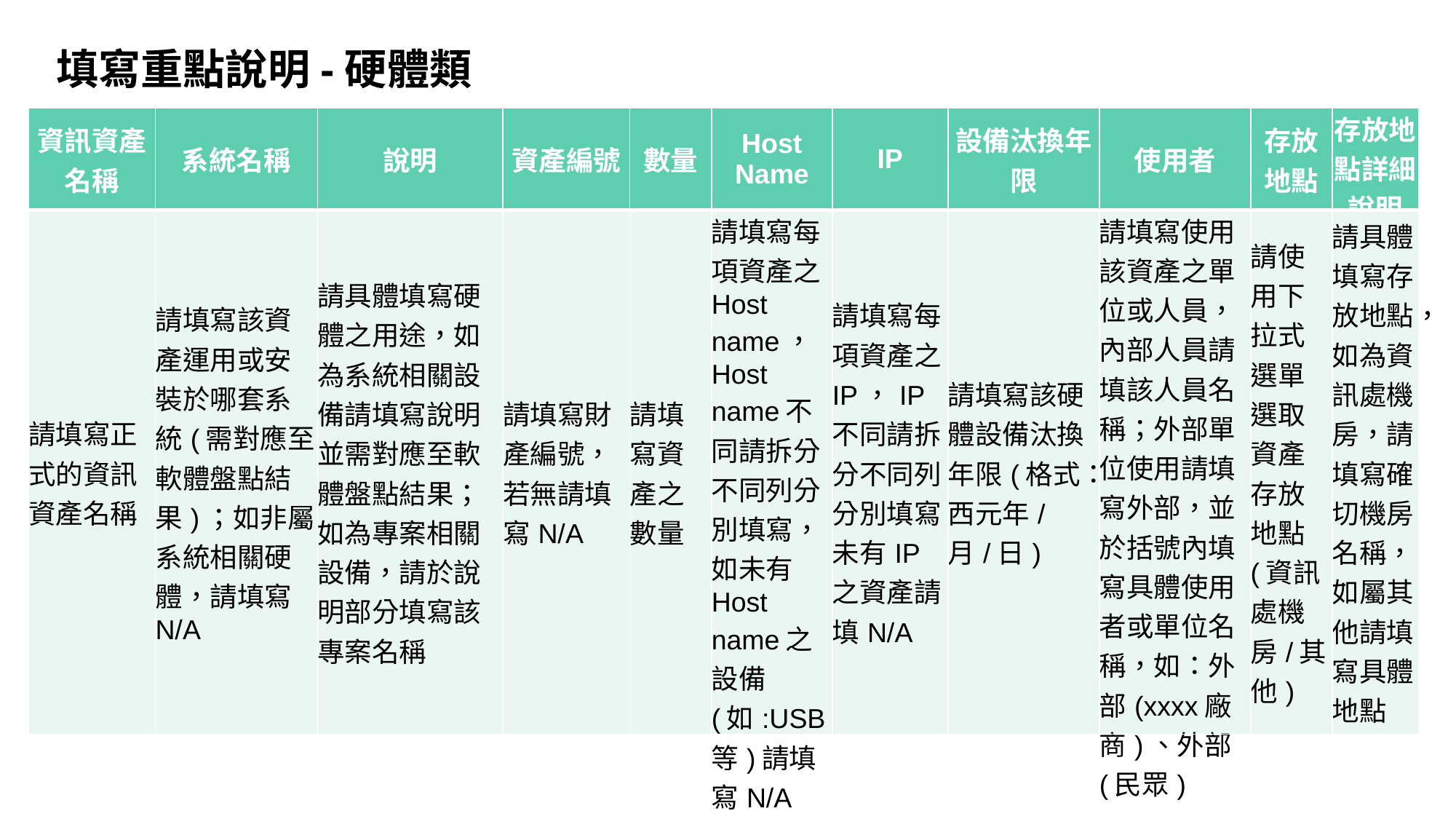

# 填寫重點說明-硬體類
| 資訊資產名稱 | 系統名稱 | 說明 | 資產編號 | 數量 | Host Name | IP | 設備汰換年限 | 使用者 | 存放地點 | 存放地點詳細說明 |
| --- | --- | --- | --- | --- | --- | --- | --- | --- | --- | --- |
| 請填寫正式的資訊資產名稱 | 請填寫該資產運用或安裝於哪套系統(需對應至軟體盤點結果)；如非屬系統相關硬體，請填寫N/A | 請具體填寫硬體之用途，如為系統相關設備請填寫說明並需對應至軟體盤點結果；如為專案相關設備，請於說明部分填寫該專案名稱 | 請填寫財產編號，若無請填寫N/A | 請填寫資產之數量 | 請填寫每項資產之Host name，Host name不同請拆分不同列分別填寫，如未有Host name之設備(如:USB等)請填寫N/A | 請填寫每項資產之IP，IP不同請拆分不同列分別填寫，未有IP之資產請填N/A | 請填寫該硬體設備汰換年限(格式：西元年/月/日) | 請填寫使用該資產之單位或人員，內部人員請填該人員名稱；外部單位使用請填寫外部，並於括號內填寫具體使用者或單位名稱，如：外部(xxxx廠商)、外部(民眾) | 請使用下拉式選單選取資產存放地點(資訊處機房/其他) | 請具體填寫存放地點，如為資訊處機房，請填寫確切機房名稱，如屬其他請填寫具體地點 |